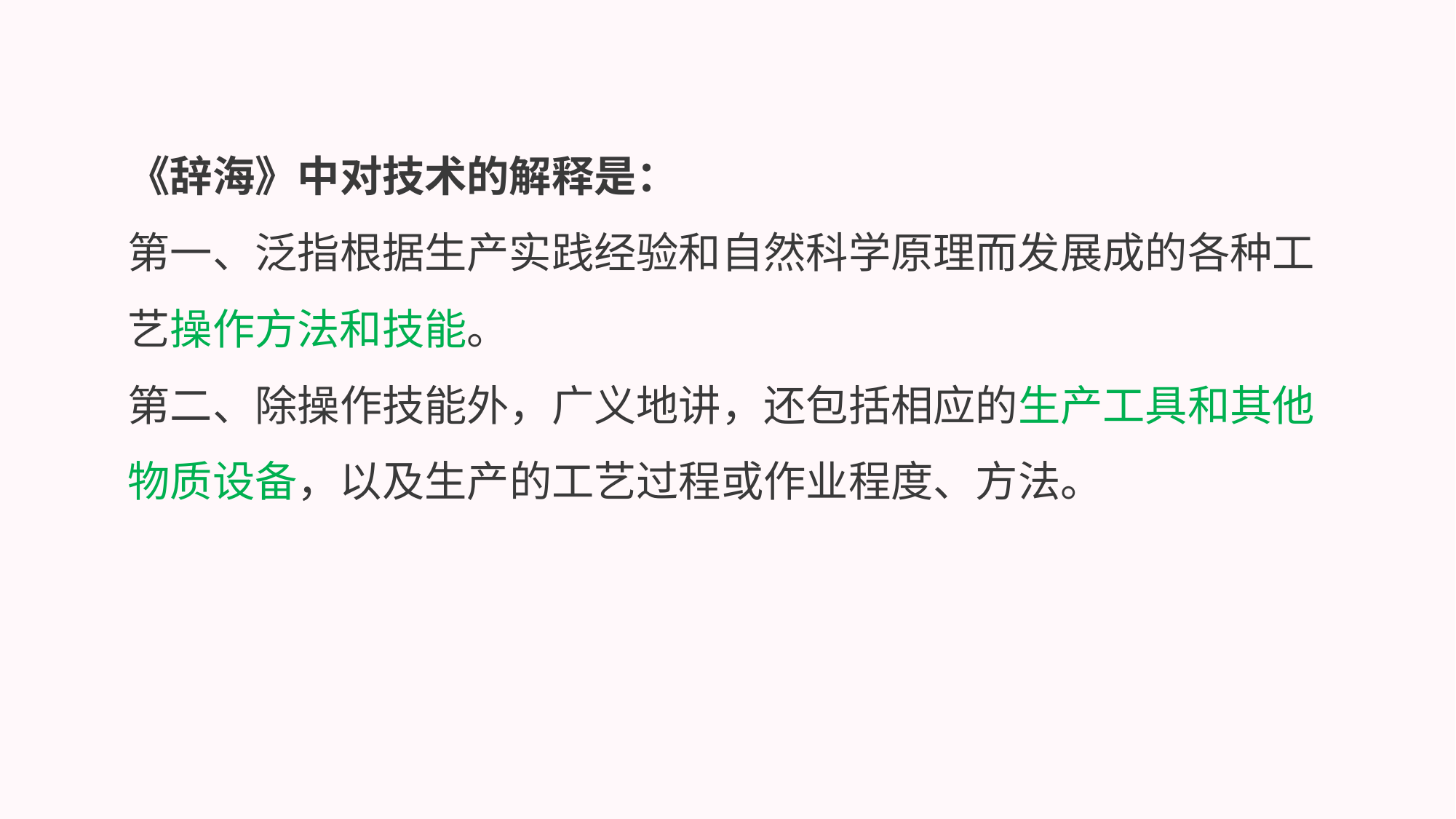

《辞海》中对技术的解释是：
第一、泛指根据生产实践经验和自然科学原理而发展成的各种工艺操作方法和技能。
第二、除操作技能外，广义地讲，还包括相应的生产工具和其他物质设备，以及生产的工艺过程或作业程度、方法。